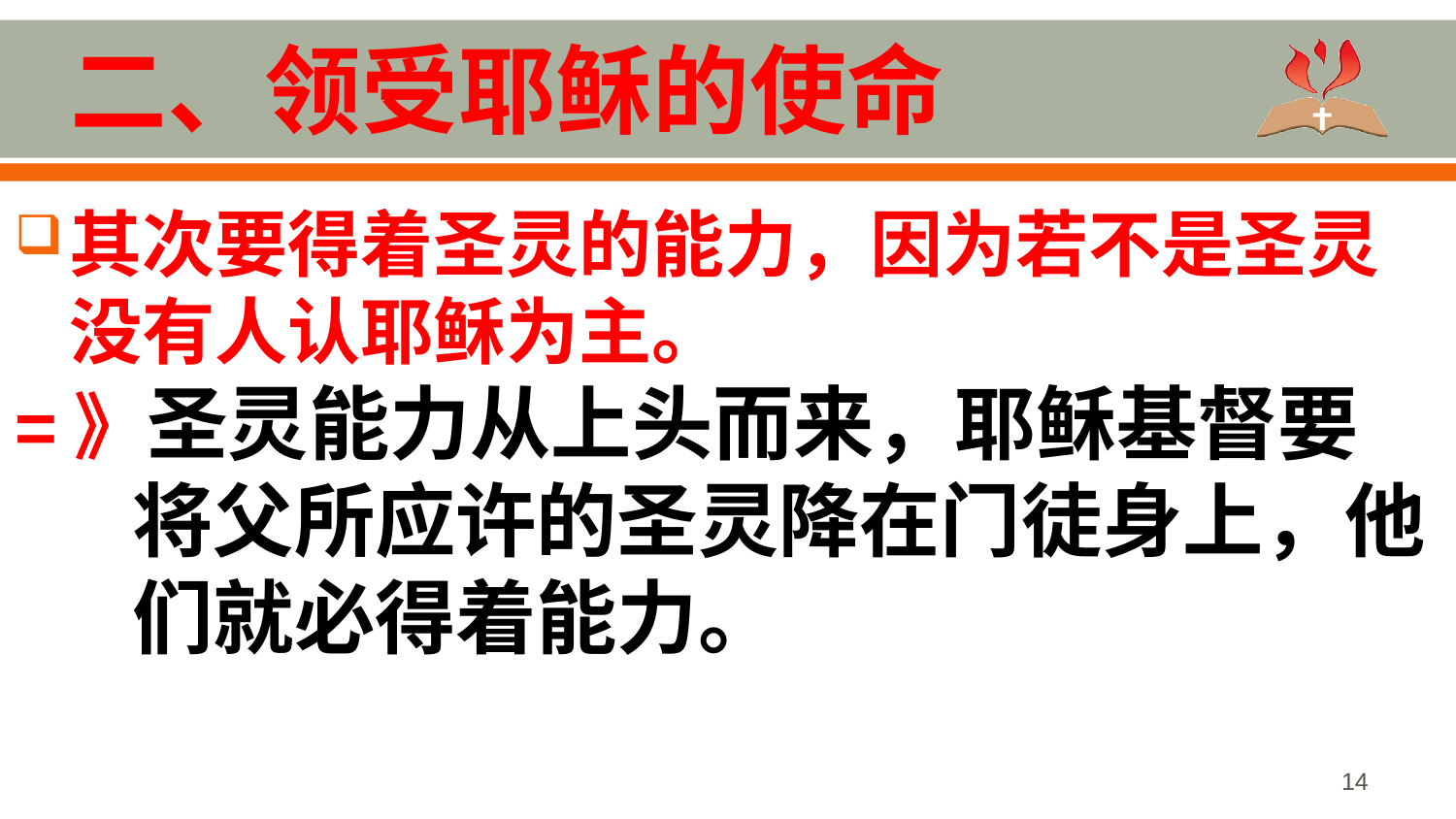

# 二、领受耶稣的使命
其次要得着圣灵的能力，因为若不是圣灵没有人认耶稣为主。
=》圣灵能力从上头而来，耶稣基督要将父所应许的圣灵降在门徒身上，他们就必得着能力。
14